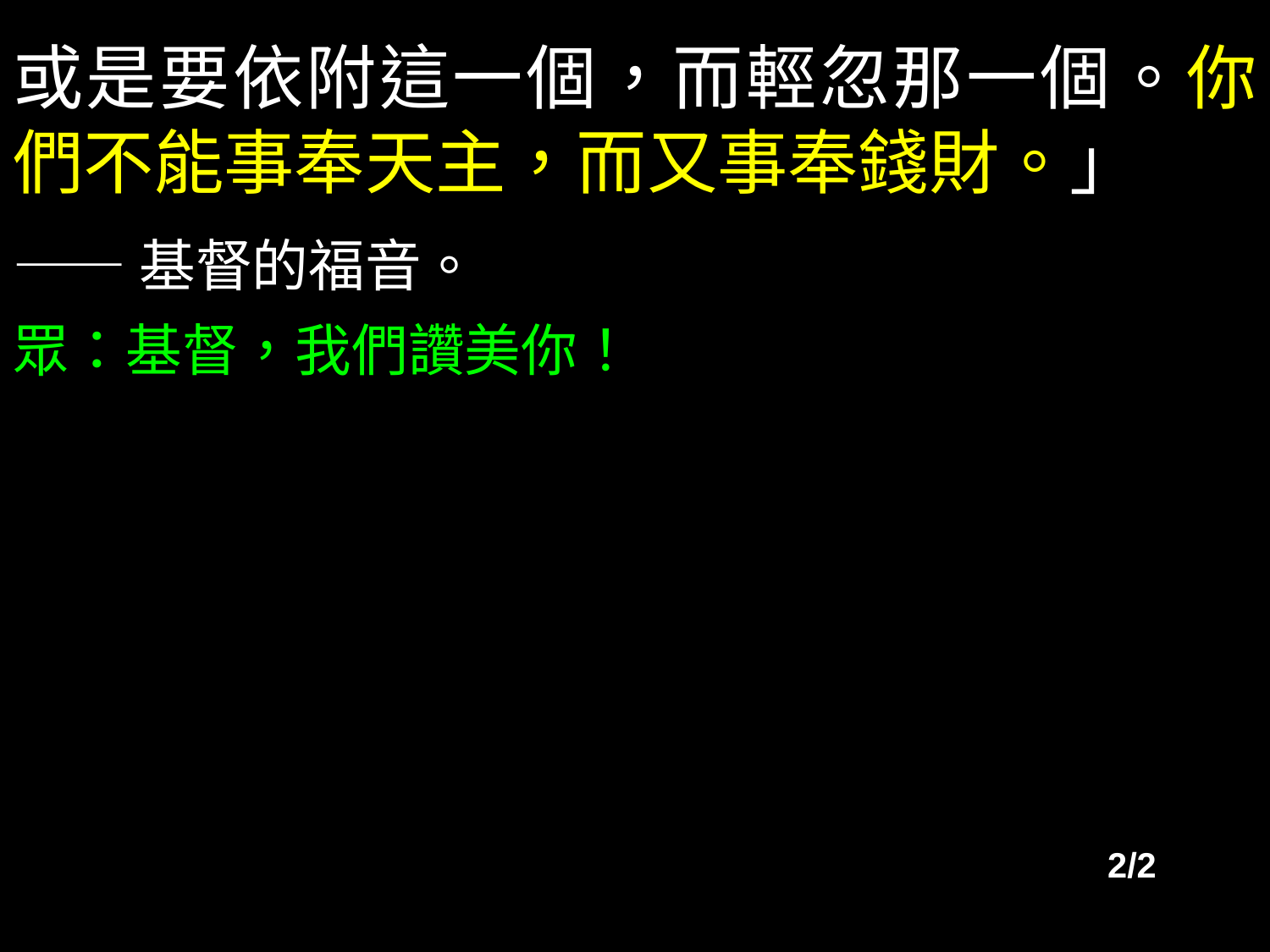

或是要依附這一個，而輕忽那一個。你們不能事奉天主，而又事奉錢財。」
——基督的福音。
眾：基督，我們讚美你！

2/2